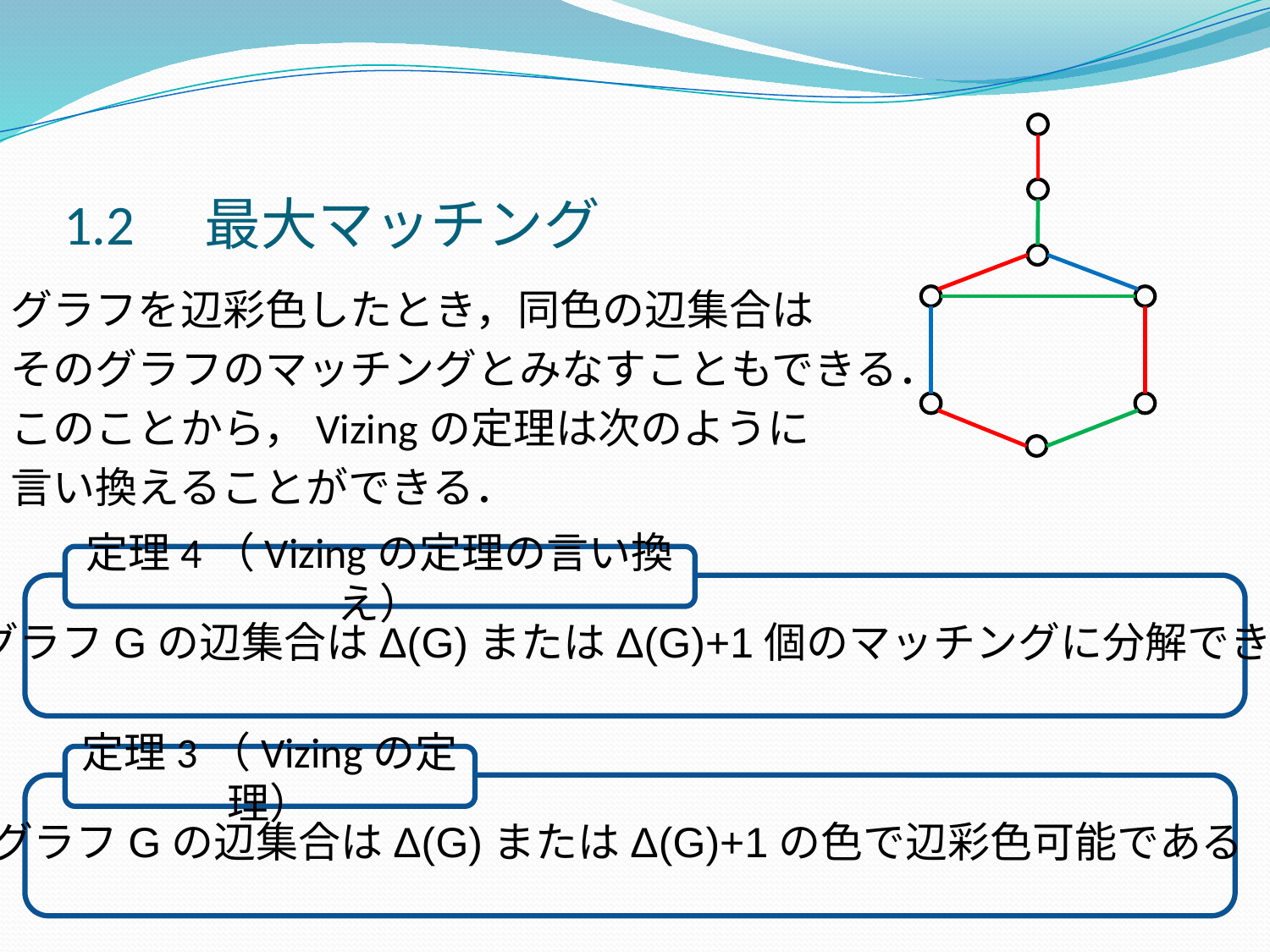

1.2　最大マッチング

グラフを辺彩色したとき，同色の辺集合は
そのグラフのマッチングとみなすこともできる．
このことから，Vizingの定理は次のように
言い換えることができる．
定理4（Vizingの定理の言い換え）

グラフGの辺集合はΔ(G)またはΔ(G)+1個のマッチングに分解できる
定理3（Vizingの定理）

グラフGの辺集合はΔ(G)またはΔ(G)+1の色で辺彩色可能である